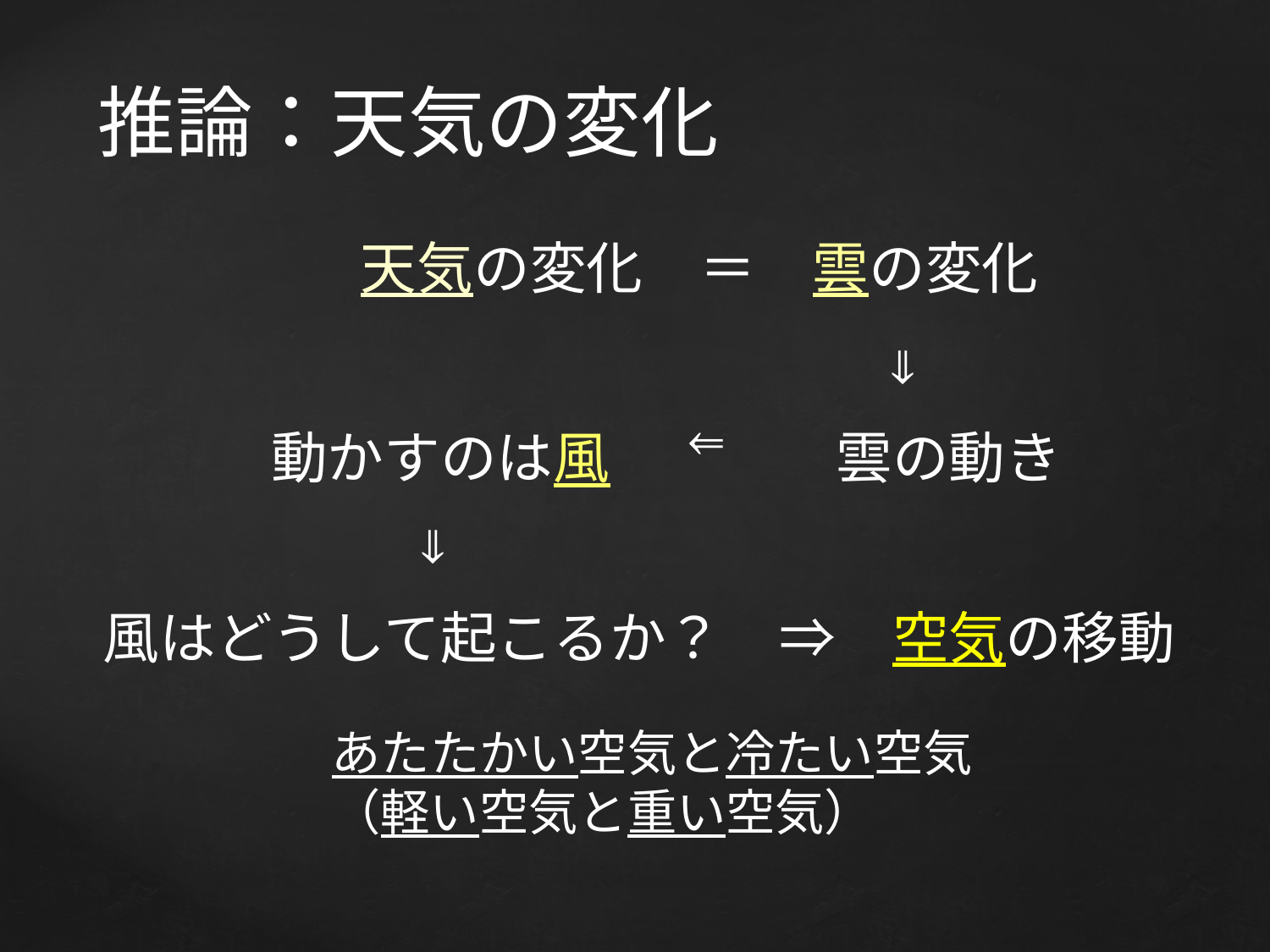

# 推論：天気の変化
天気の変化　＝　雲の変化
⇒
動かすのは風　　　　雲の動き
⇒
⇒
風はどうして起こるか？　⇒　空気の移動
あたたかい空気と冷たい空気
（軽い空気と重い空気）